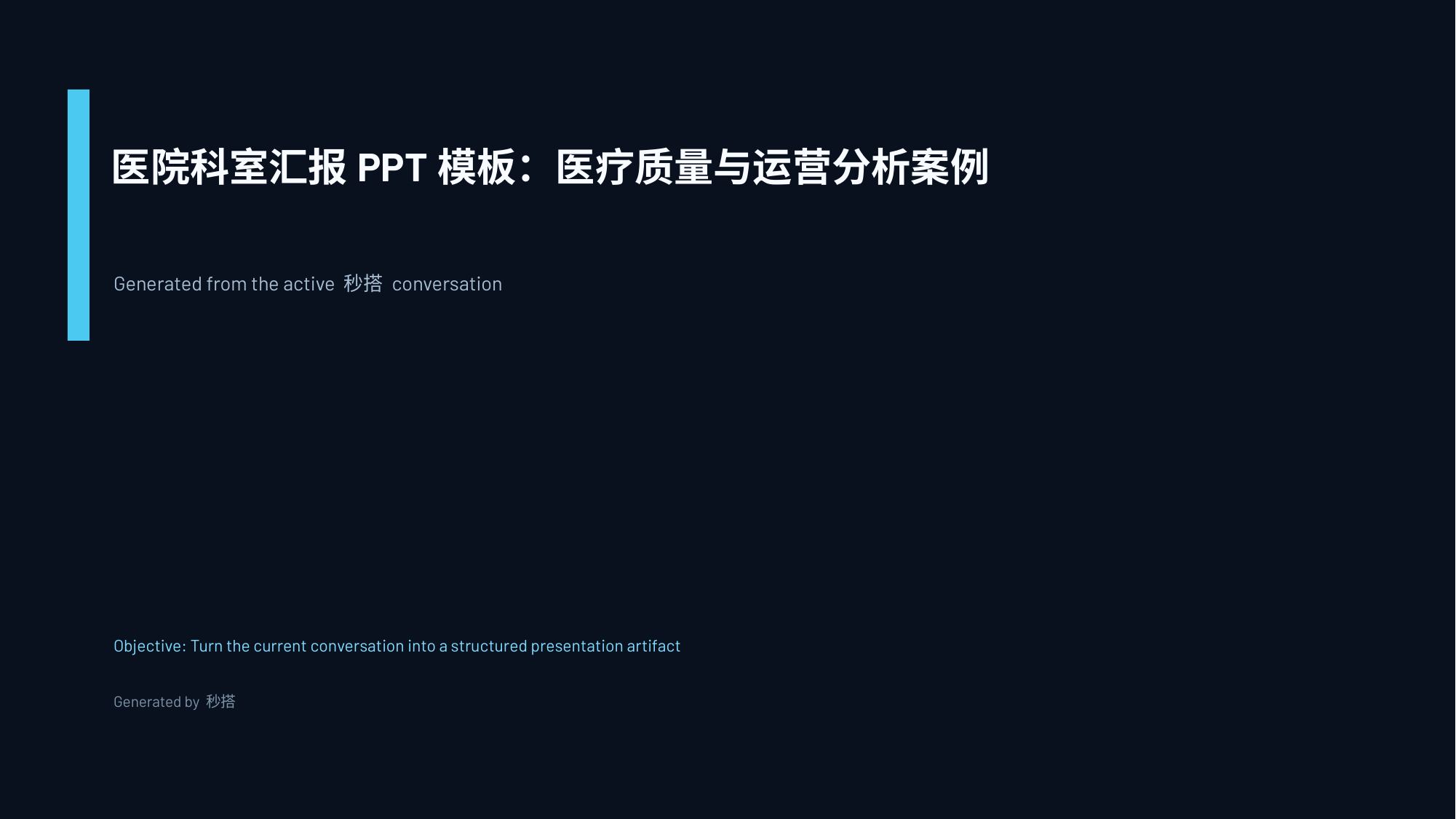

医院科室汇报PPT模板：医疗质量与运营分析案例
Generated from the active 秒搭 conversation
Objective: Turn the current conversation into a structured presentation artifact
Generated by 秒搭